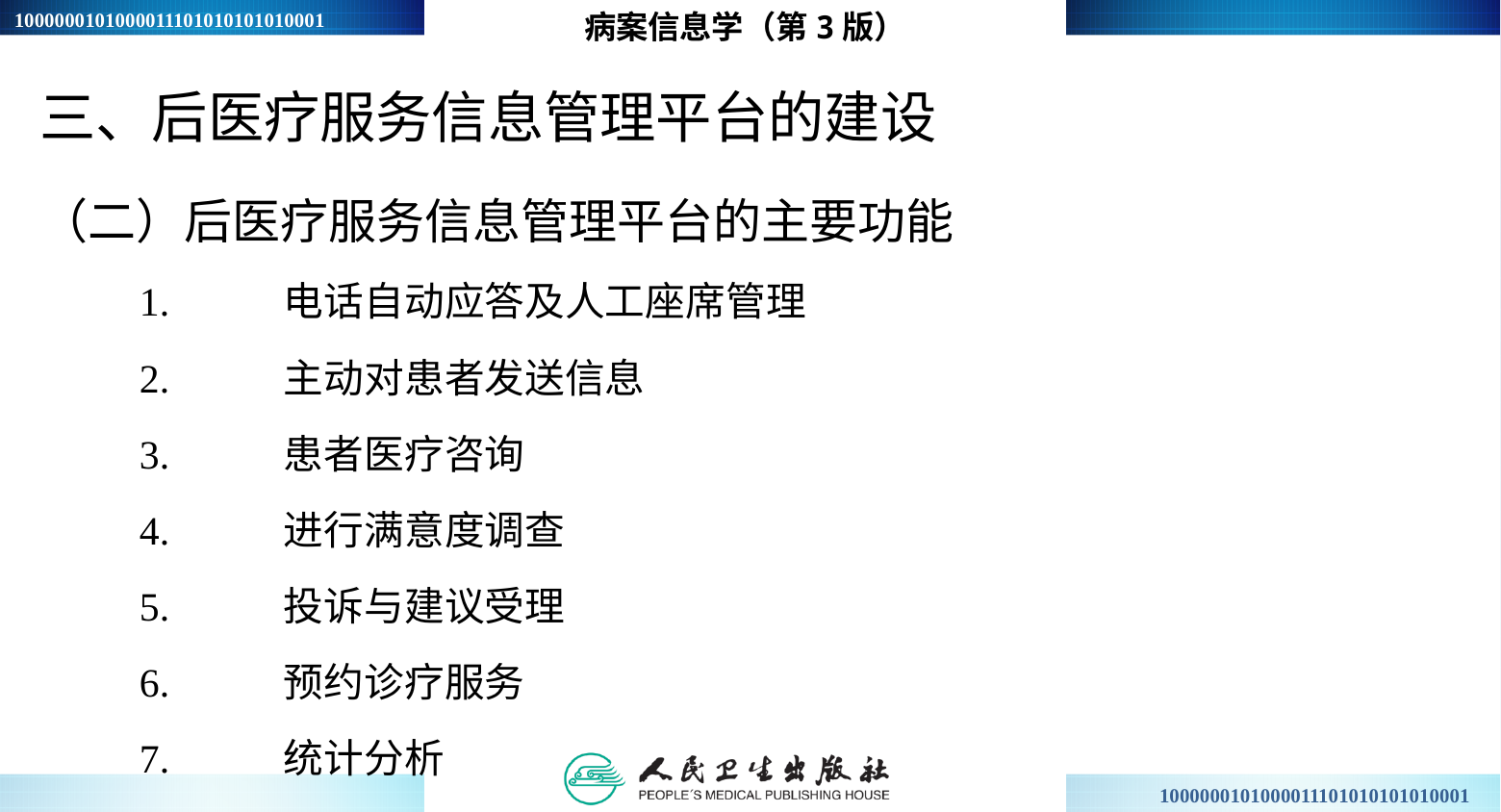

病案信息学（第3版）
三、后医疗服务信息管理平台的建设
（二）后医疗服务信息管理平台的主要功能
1.	电话自动应答及人工座席管理
2.	主动对患者发送信息
3.	患者医疗咨询
4.	进行满意度调查
5.	投诉与建议受理
6.	预约诊疗服务
7.	统计分析